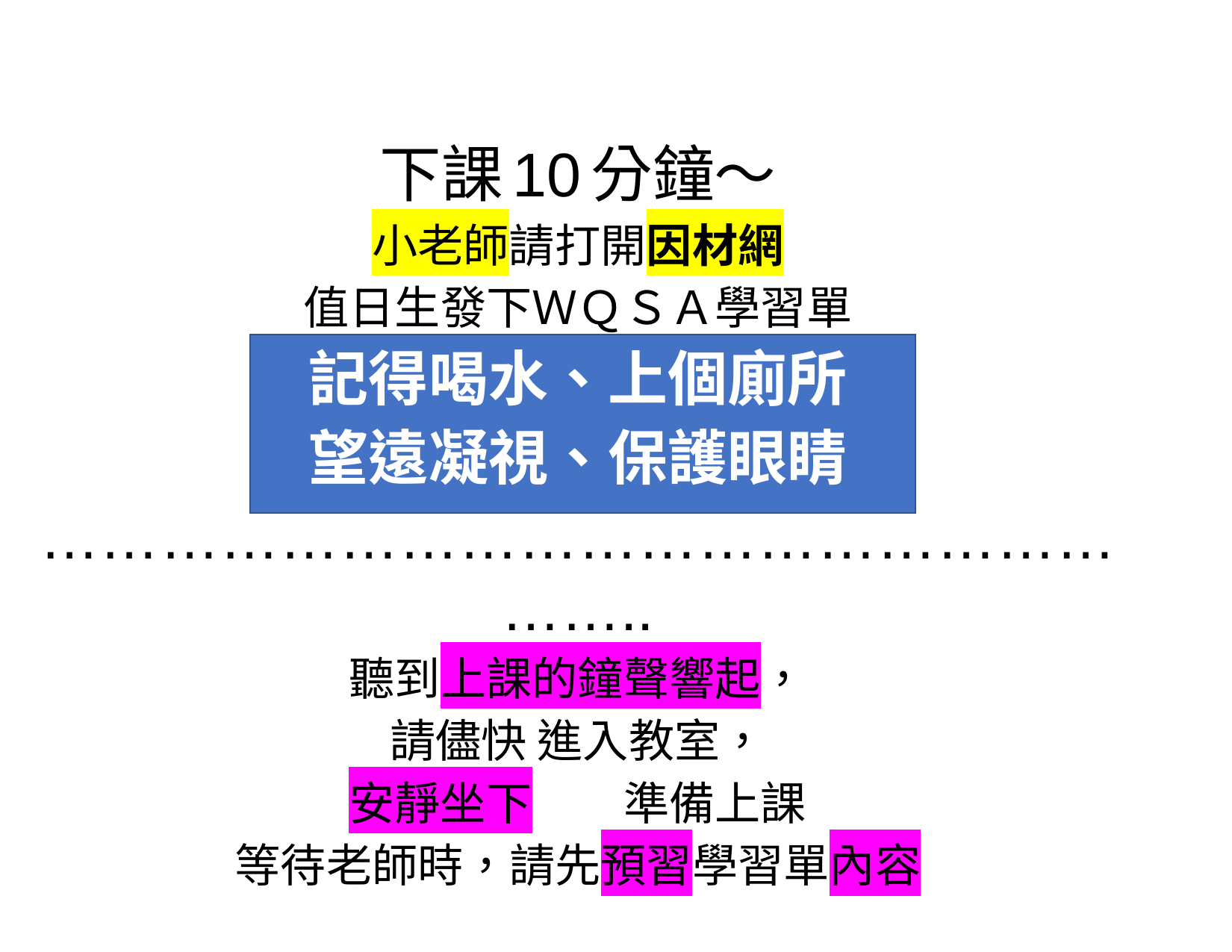

下課10分鐘～
小老師請打開因材網
值日生發下ＷＱＳＡ學習單
記得喝水、上個廁所
望遠凝視、保護眼睛
……………………………………………………..
聽到上課的鐘聲響起，
請儘快 進入教室，
安靜坐下　　準備上課
等待老師時，請先預習學習單內容